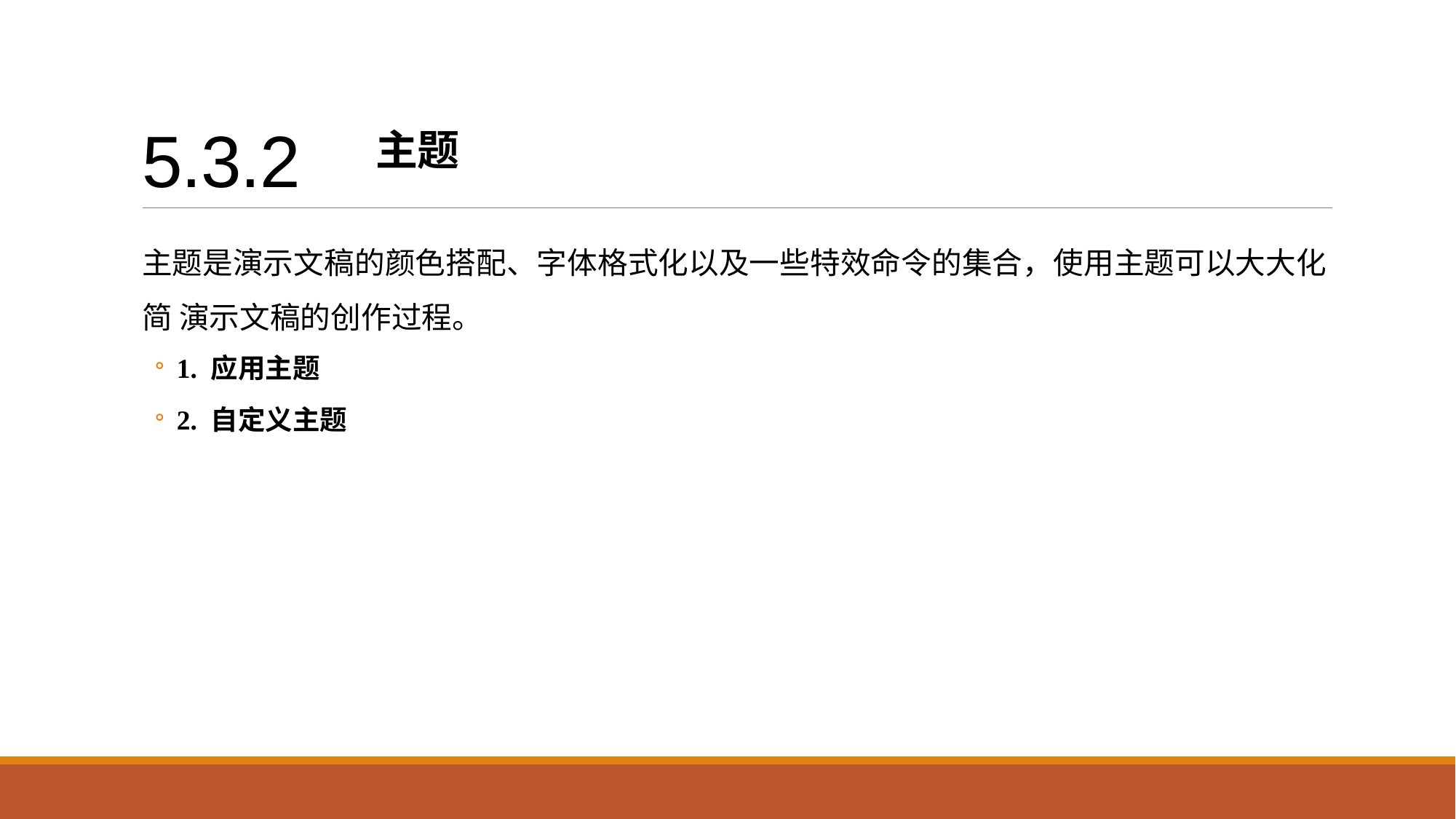

# 5.3.2   主题
主题是演示文稿的颜色搭配、字体格式化以及一些特效命令的集合，使用主题可以大大化简 演示文稿的创作过程。
1. 应用主题
2. 自定义主题